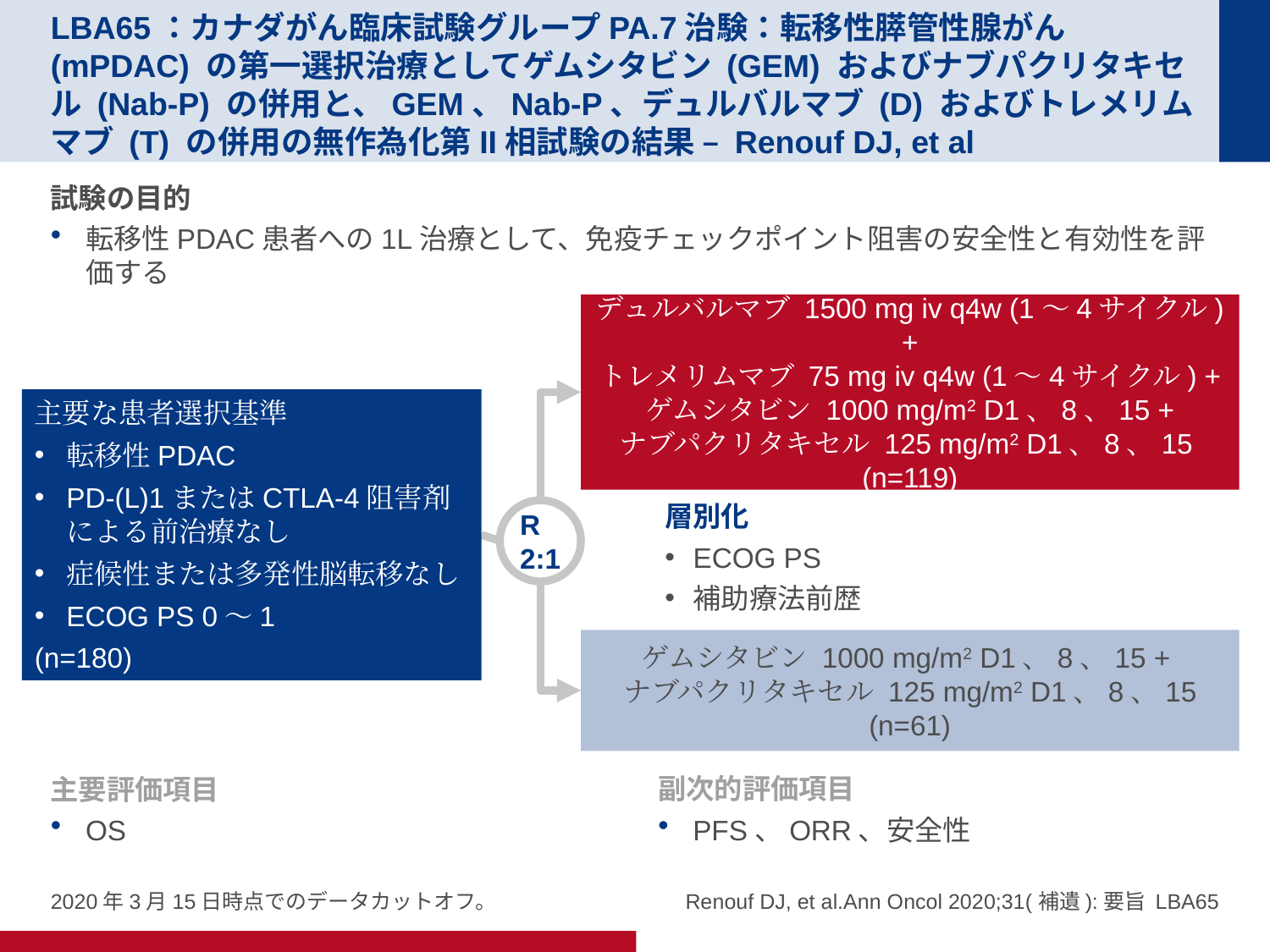

# LBA65：カナダがん臨床試験グループPA.7治験：転移性膵管性腺がん (mPDAC) の第一選択治療としてゲムシタビン (GEM) およびナブパクリタキセル (Nab-P) の併用と、GEM、Nab-P、デュルバルマブ (D) およびトレメリムマブ (T) の併用の無作為化第II相試験の結果 – Renouf DJ, et al
試験の目的
転移性PDAC患者への1L治療として、免疫チェックポイント阻害の安全性と有効性を評価する
デュルバルマブ 1500 mg iv q4w (1～4サイクル) +
トレメリムマブ 75 mg iv q4w (1～4サイクル) +
ゲムシタビン 1000 mg/m2 D1、8、15 +
ナブパクリタキセル 125 mg/m2 D1、8、15
(n=119)
主要な患者選択基準
転移性PDAC
PD-(L)1またはCTLA-4阻害剤による前治療なし
症候性または多発性脳転移なし
ECOG PS 0～1
(n=180)
層別化
ECOG PS
補助療法前歴
R
2:1
ゲムシタビン 1000 mg/m2 D1、8、15 +
ナブパクリタキセル 125 mg/m2 D1、8、15
(n=61)
主要評価項目
OS

副次的評価項目
PFS、ORR、安全性
2020年3月15日時点でのデータカットオフ。
Renouf DJ, et al.Ann Oncol 2020;31(補遺):要旨 LBA65